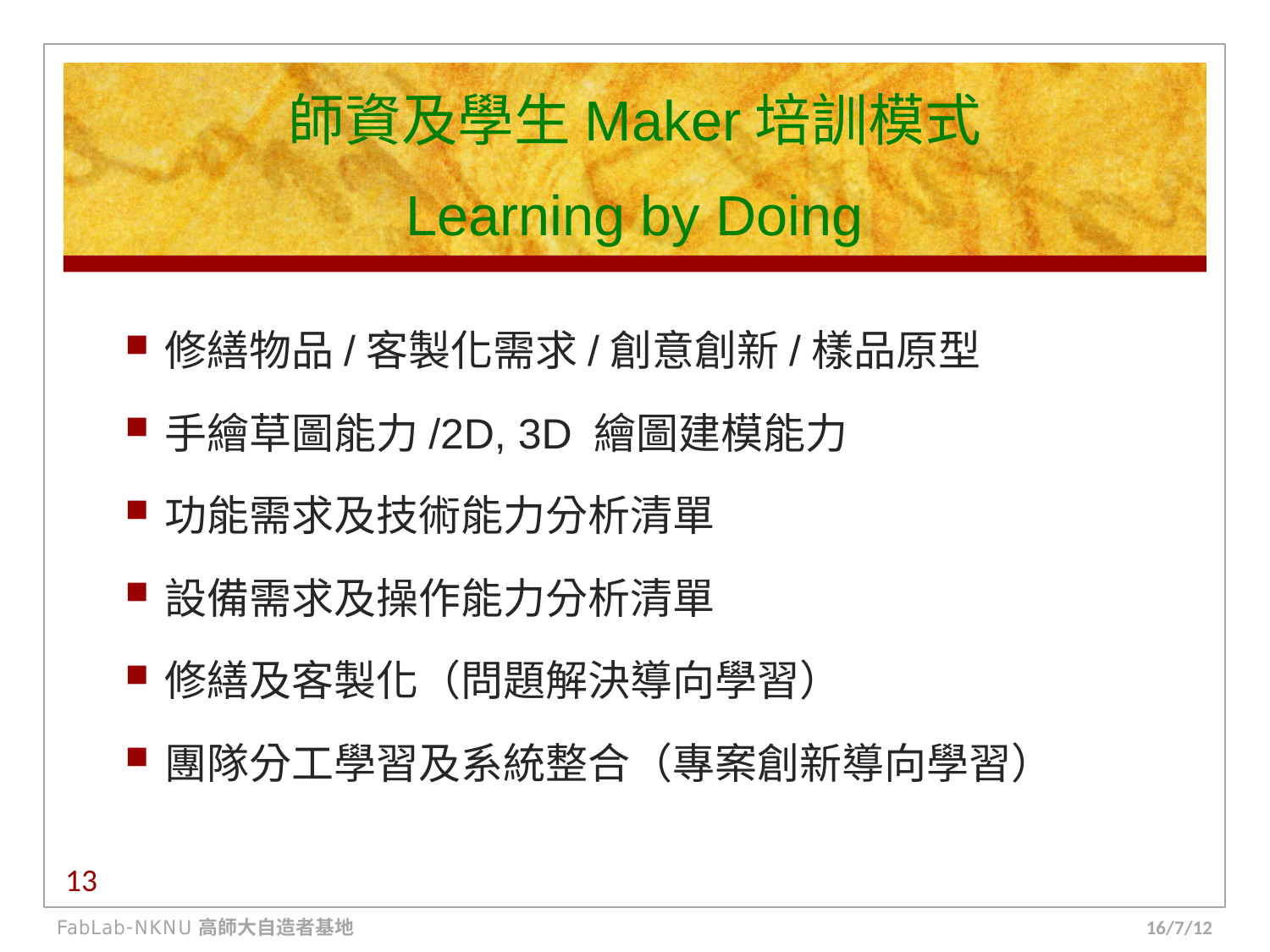

# 師資及學生Maker培訓模式 Learning by Doing
修繕物品/客製化需求/創意創新/樣品原型
手繪草圖能力/2D, 3D 繪圖建模能力
功能需求及技術能力分析清單
設備需求及操作能力分析清單
修繕及客製化（問題解決導向學習）
團隊分工學習及系統整合（專案創新導向學習）

13
FabLab-NKNU 高師大自造者基地
16/7/12